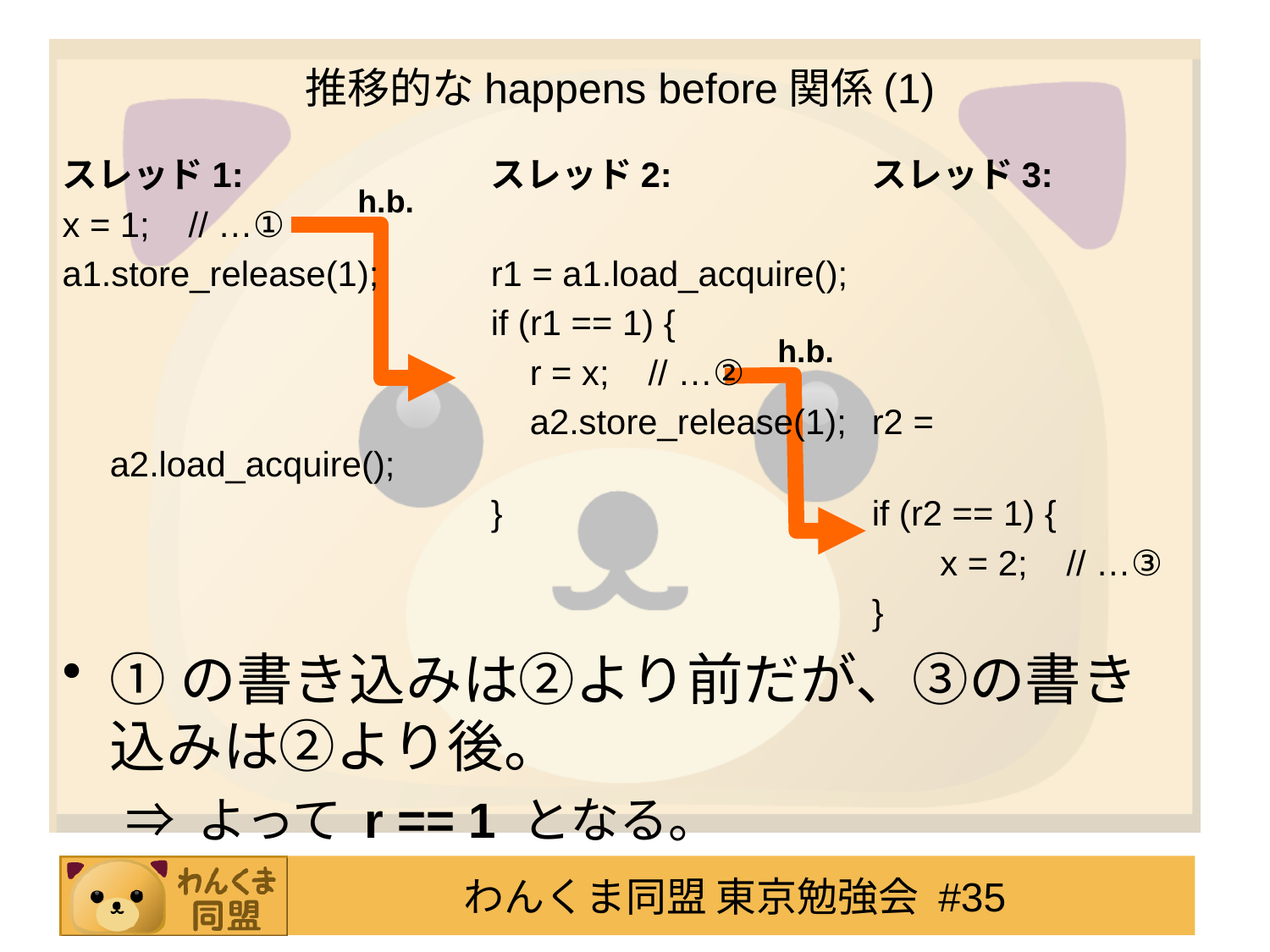

# 推移的なhappens before関係(1)
スレッド1:		スレッド2:		スレッド3:
x = 1;    // …①
a1.store_release(1);	r1 = a1.load_acquire();
				if (r1 == 1) {
				    r = x;    // …②
				    a2.store_release(1);	r2 = a2.load_acquire();
				}			if (r2 == 1) {
							       x = 2;    // …③
							}
①の書き込みは②より前だが、③の書き込みは②より後。
⇒ よって r == 1 となる。
h.b.

h.b.